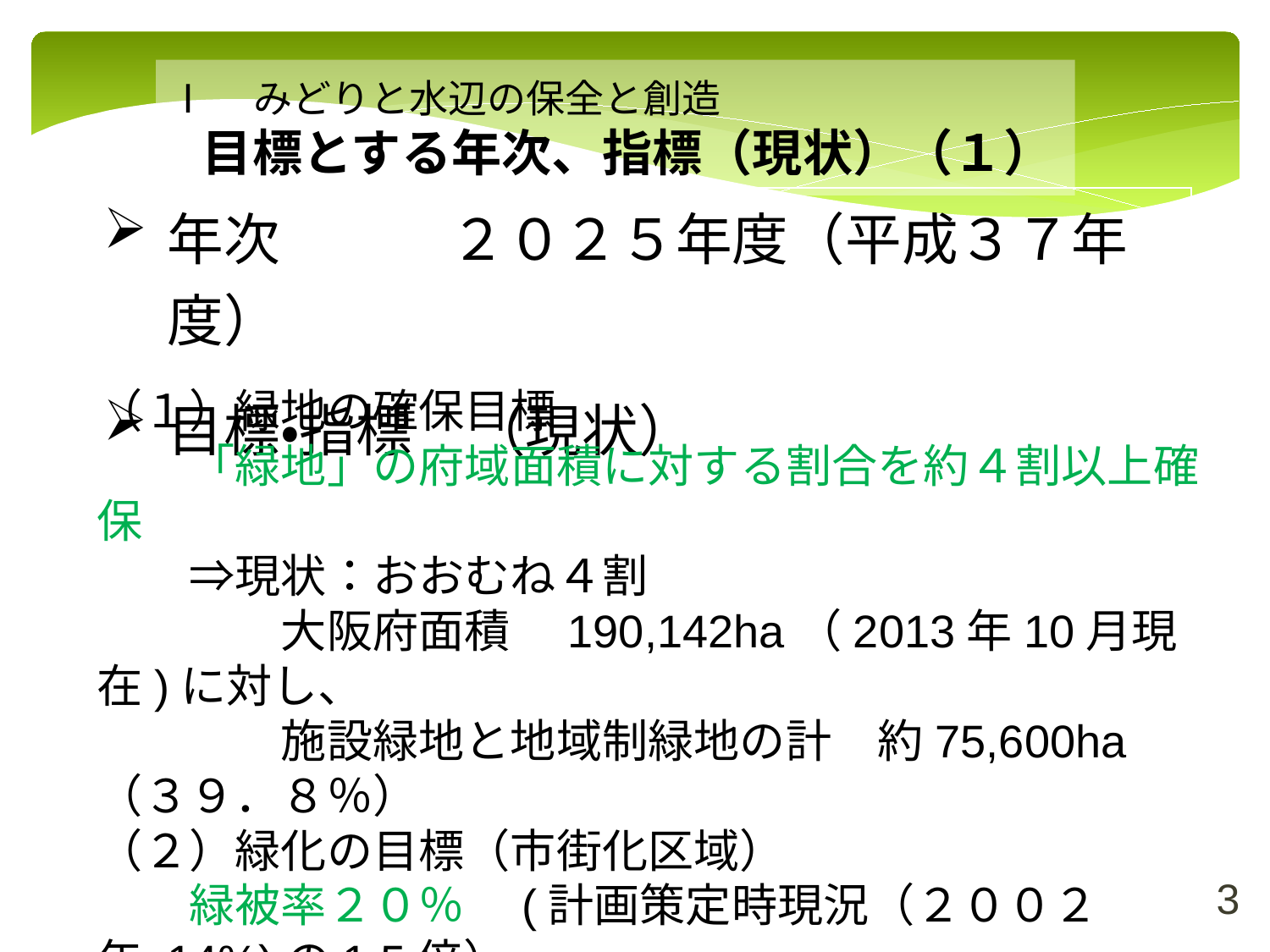

Ⅰ　みどりと水辺の保全と創造
　目標とする年次、指標（現状）（１）
| 年次　　　２０２５年度（平成３７年度） 目標・指標　（現状） |
| --- |
|  |
|  |
（１）緑地の確保目標
　　「緑地」の府域面積に対する割合を約４割以上確保
　　⇒現状：おおむね４割
　　　　大阪府面積　190,142ha（2013年10月現在)に対し、
　　　　施設緑地と地域制緑地の計　約75,600ha（３９．８％）
（２）緑化の目標（市街化区域）
　　緑被率２０％　(計画策定時現況（２００２年:14%)の1.5倍）
　　⇒現状：１４％（２０１２年調査）
3